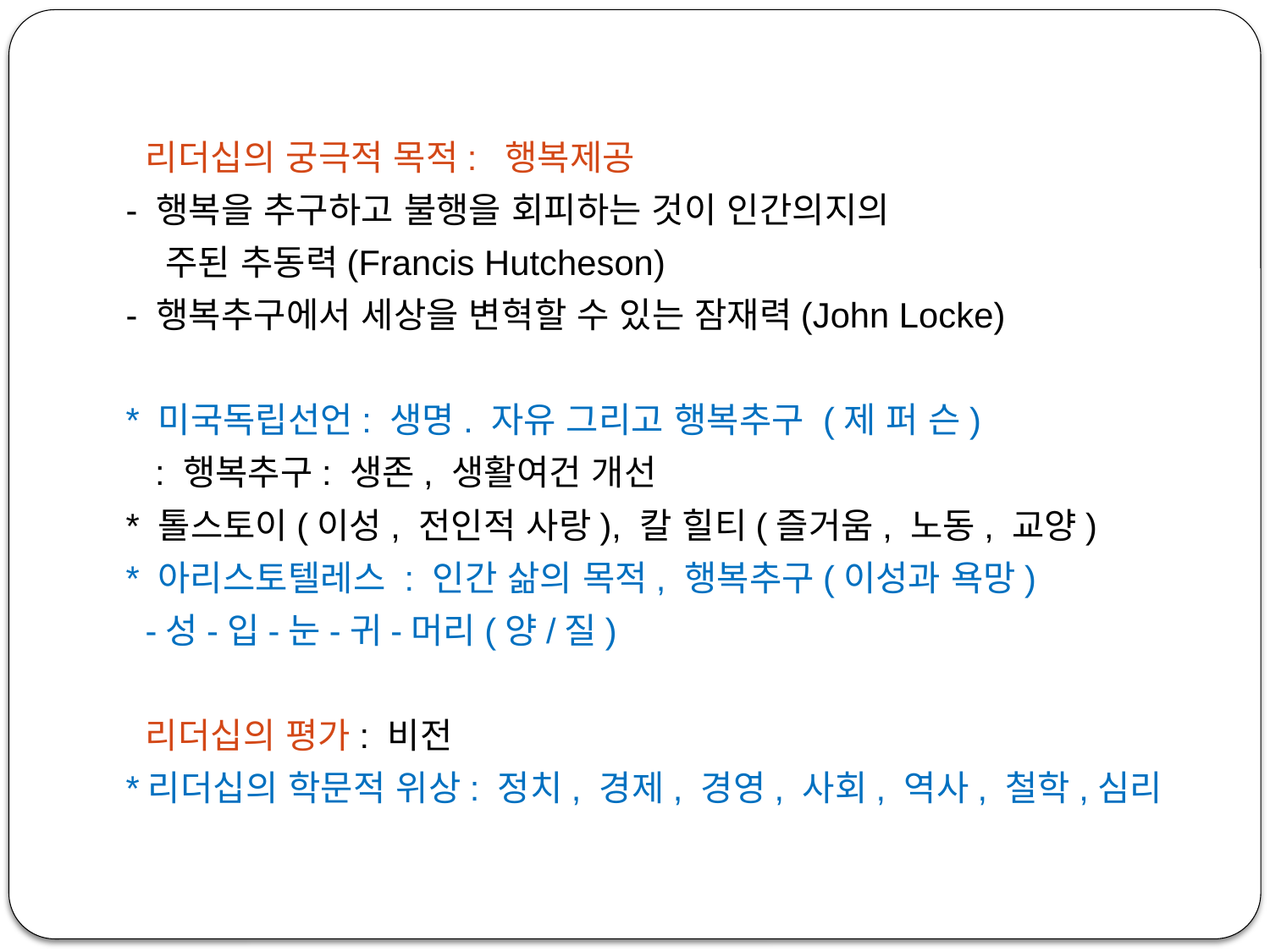

리더십의 궁극적 목적:  행복제공
      - 행복을 추구하고 불행을 회피하는 것이 인간의지의
         주된 추동력(Francis Hutcheson)
      - 행복추구에서 세상을 변혁할 수 있는 잠재력(John Locke)

      * 미국독립선언: 생명. 자유 그리고 행복추구 (제 퍼 슨)
         : 행복추구: 생존, 생활여건 개선
      * 톨스토이(이성, 전인적 사랑), 칼 힐티(즐거움, 노동, 교양)
      * 아리스토텔레스 : 인간 삶의 목적, 행복추구(이성과 욕망)
        -성-입-눈-귀-머리(양/질)

       리더십의 평가: 비전
      *리더십의 학문적 위상: 정치, 경제, 경영, 사회, 역사, 철학,심리